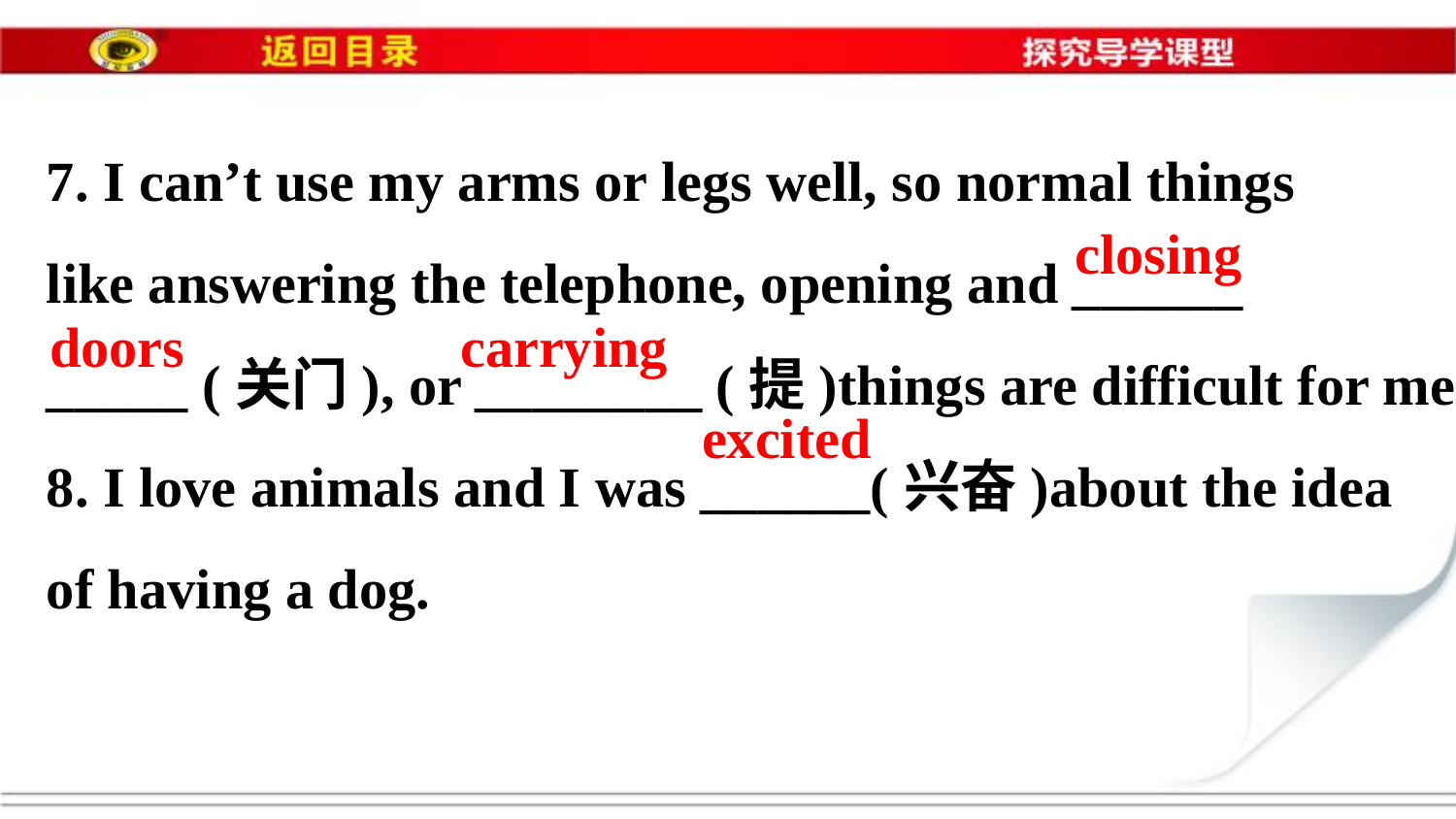

7. I can’t use my arms or legs well, so normal things
like answering the telephone, opening and ______
_____ (关门), or ________ (提)things are difficult for me.
8. I love animals and I was ______(兴奋)about the idea
of having a dog.
closing
doors
carrying
excited